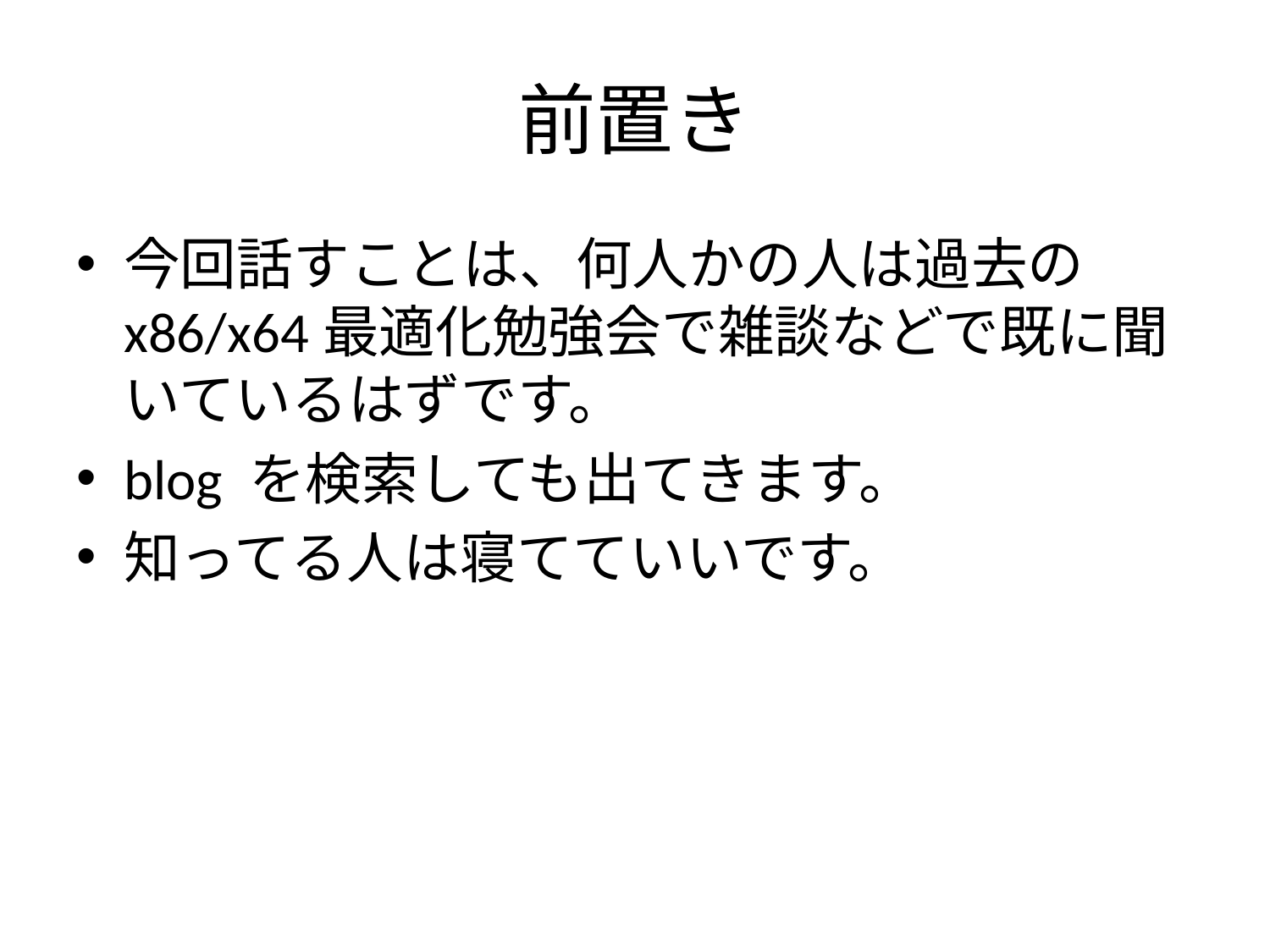

# 前置き
今回話すことは、何人かの人は過去の　x86/x64最適化勉強会で雑談などで既に聞いているはずです。
blog を検索しても出てきます。
知ってる人は寝てていいです。